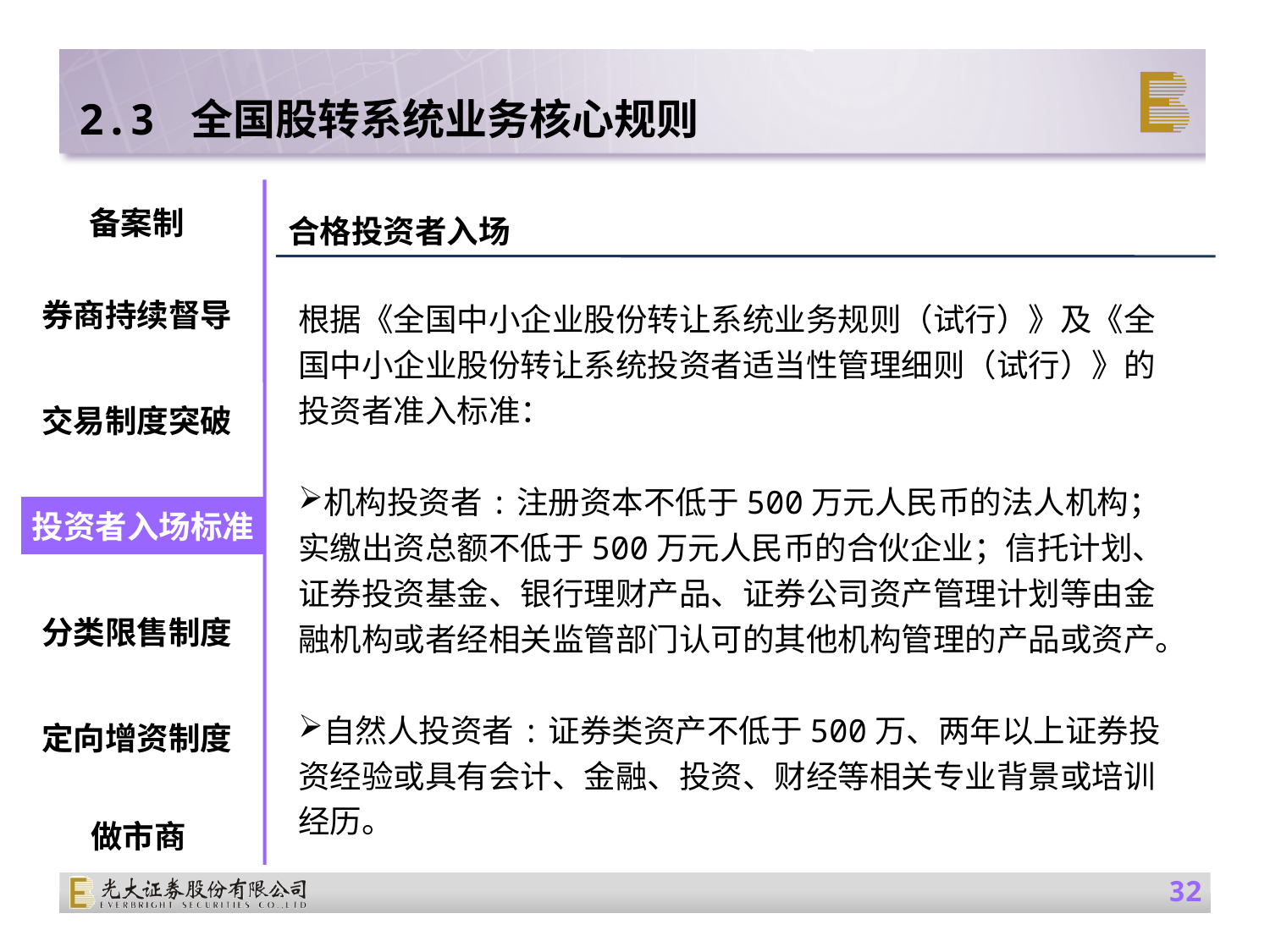

2.3 全国股转系统业务核心规则

备案制
合格投资者入场

根据《全国中小企业股份转让系统业务规则（试行）》及《全国中小企业股份转让系统投资者适当性管理细则（试行）》的投资者准入标准：

机构投资者:注册资本不低于500万元人民币的法人机构；实缴出资总额不低于500万元人民币的合伙企业；信托计划、证券投资基金、银行理财产品、证券公司资产管理计划等由金融机构或者经相关监管部门认可的其他机构管理的产品或资产。

自然人投资者:证券类资产不低于500万、两年以上证券投资经验或具有会计、金融、投资、财经等相关专业背景或培训经历。
券商持续督导
交易制度突破
投资者入场标准
分类限售制度
定向增资制度
做市商
32